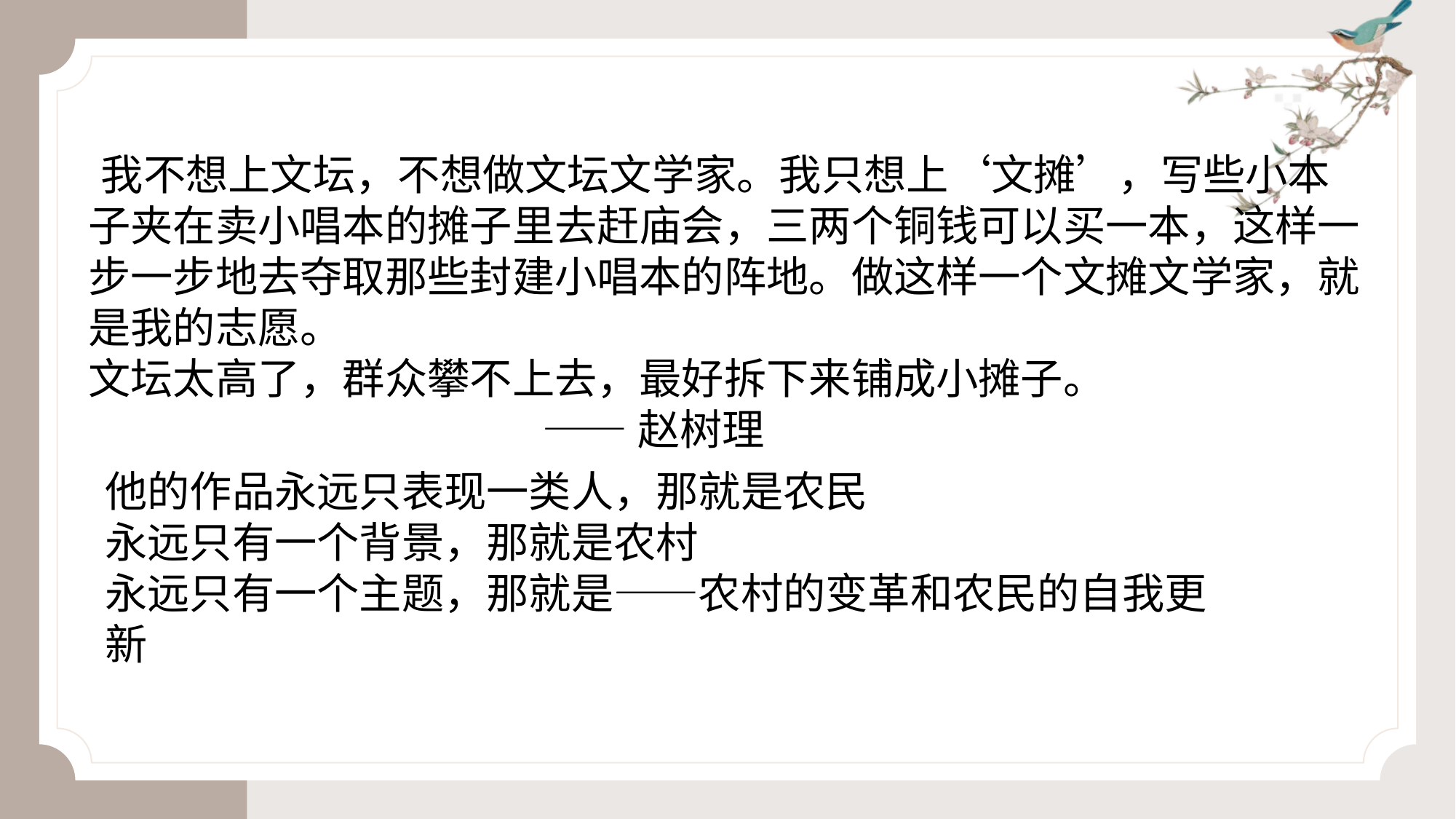

我不想上文坛，不想做文坛文学家。我只想上‘文摊’，写些小本子夹在卖小唱本的摊子里去赶庙会，三两个铜钱可以买一本，这样一步一步地去夺取那些封建小唱本的阵地。做这样一个文摊文学家，就是我的志愿。
文坛太高了，群众攀不上去，最好拆下来铺成小摊子。
                                                ——赵树理
他的作品永远只表现一类人，那就是农民
永远只有一个背景，那就是农村
永远只有一个主题，那就是——农村的变革和农民的自我更新